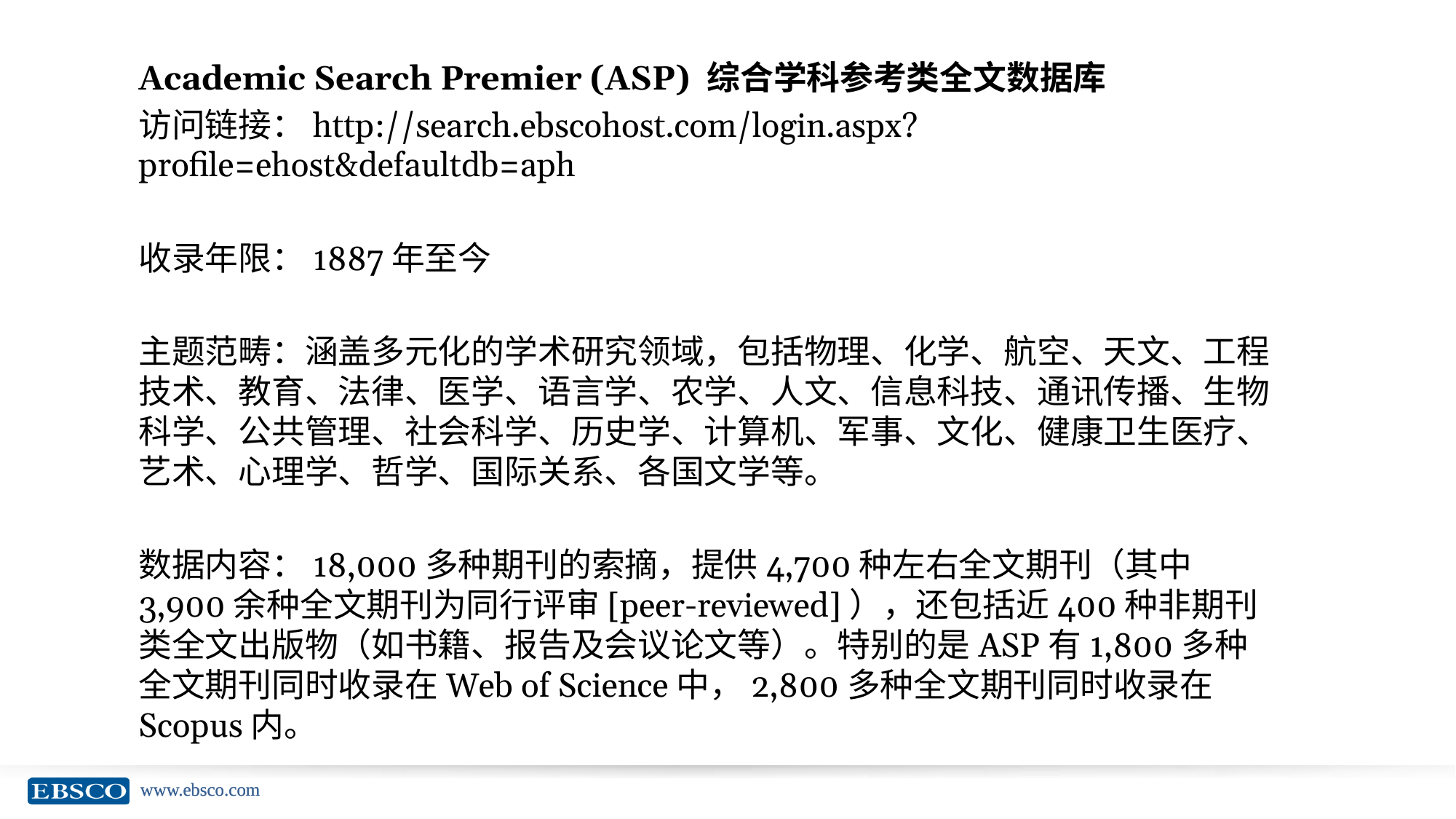

Academic Search Premier (ASP) 综合学科参考类全文数据库
访问链接：http://search.ebscohost.com/login.aspx?profile=ehost&defaultdb=aph

收录年限：1887年至今

主题范畴：涵盖多元化的学术研究领域，包括物理、化学、航空、天文、工程技术、教育、法律、医学、语言学、农学、人文、信息科技、通讯传播、生物科学、公共管理、社会科学、历史学、计算机、军事、文化、健康卫生医疗、艺术、心理学、哲学、国际关系、各国文学等。

数据内容：18,000多种期刊的索摘，提供4,700种左右全文期刊（其中3,900余种全文期刊为同行评审[peer-reviewed]），还包括近400种非期刊类全文出版物（如书籍、报告及会议论文等）。特别的是ASP有1,800多种全文期刊同时收录在Web of Science中，2,800多种全文期刊同时收录在Scopus内。